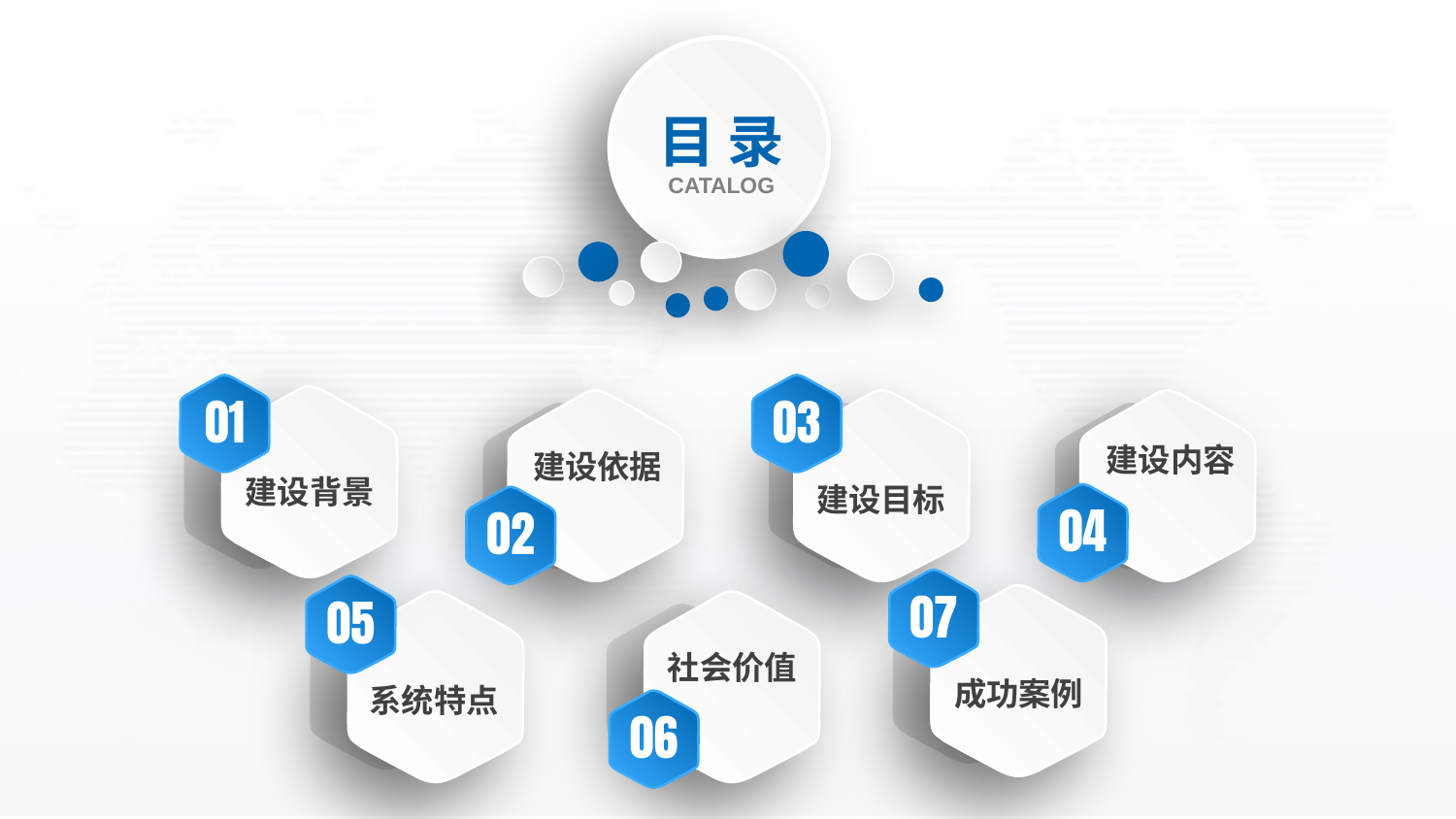

目 录
CATALOG

01
03

建设内容
建设依据
建设背景
建设目标
04
02
07
05

社会价值
成功案例
系统特点
06